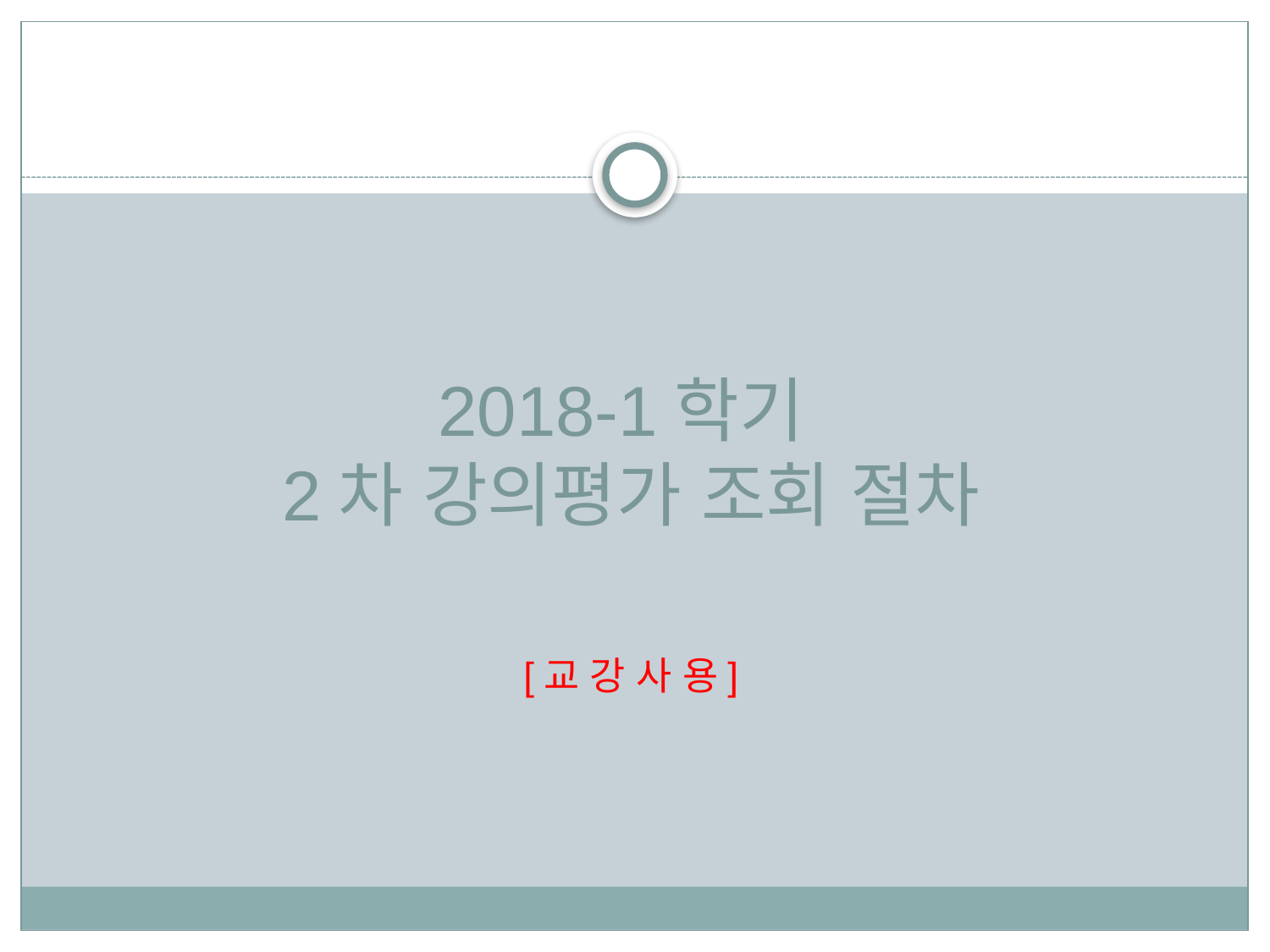

2018-1학기
2차 강의평가 조회 절차
[교 강 사 용]